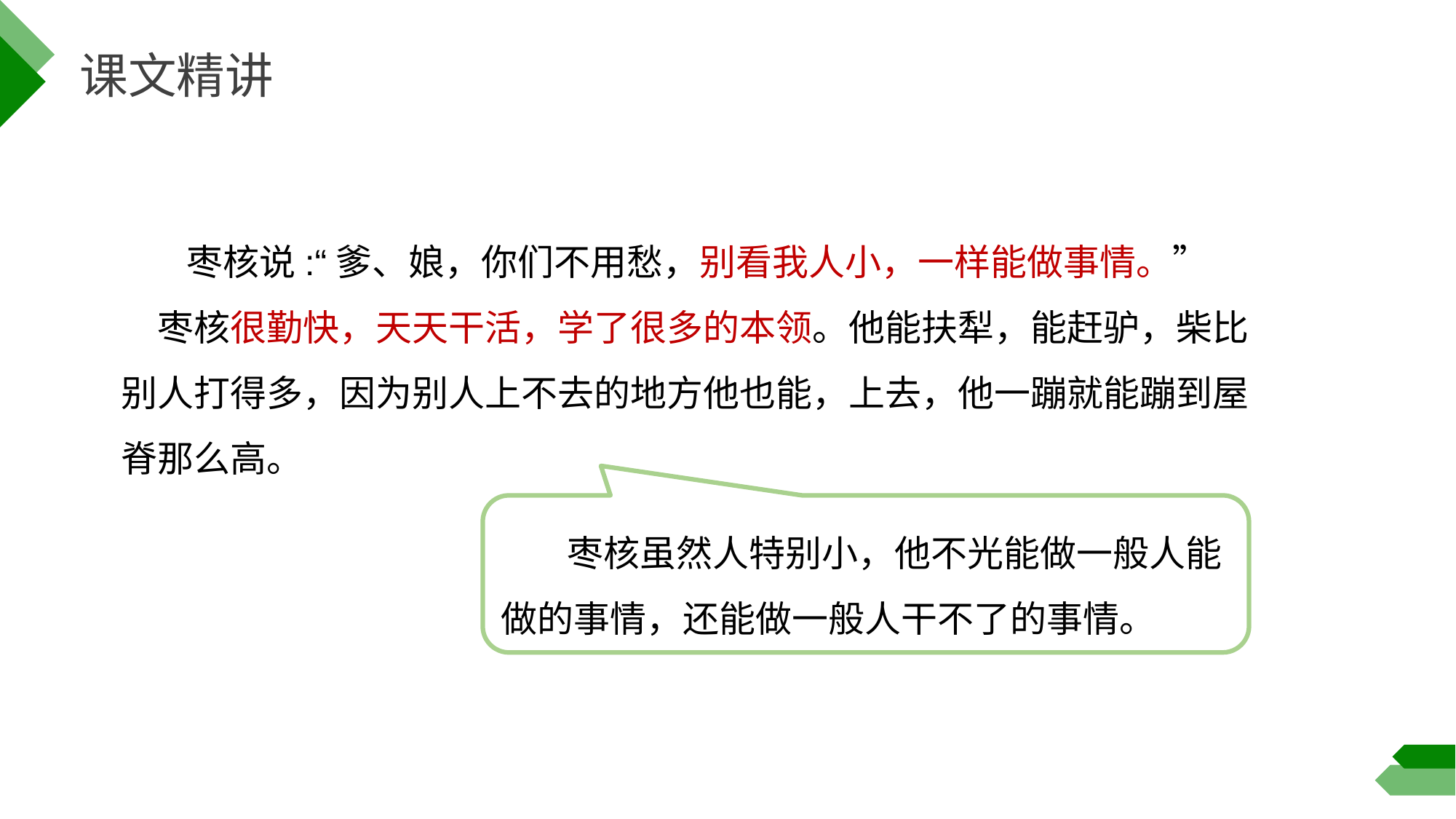

课文精讲
       枣核说:“爹、娘，你们不用愁，别看我人小，一样能做事情。”      枣核很勤快，天天干活，学了很多的本领。他能扶犁，能赶驴，柴比别人打得多，因为别人上不去的地方他也能，上去，他一蹦就能蹦到屋脊那么高。
       枣核虽然人特别小，他不光能做一般人能做的事情，还能做一般人干不了的事情。